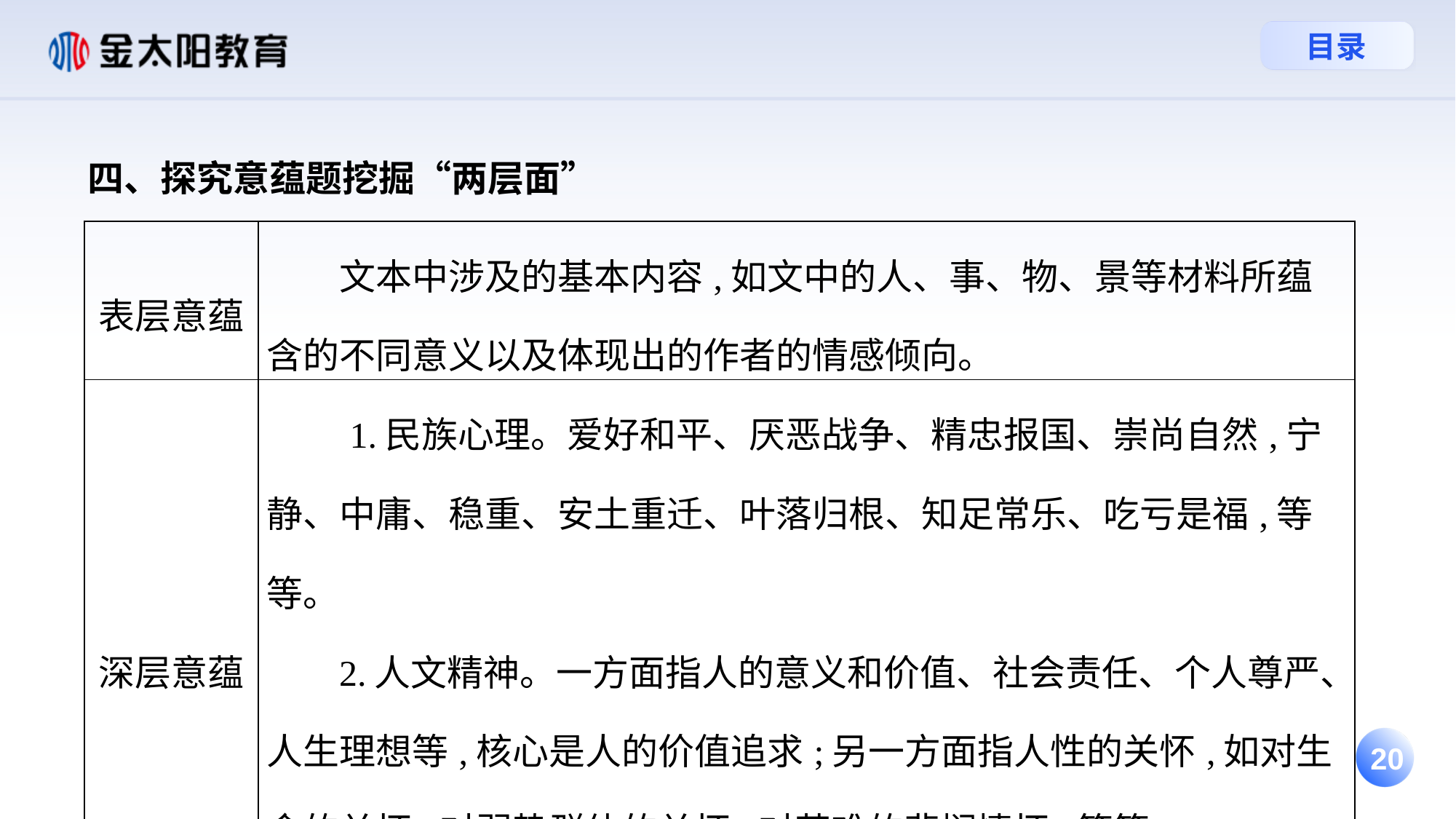

四、探究意蕴题挖掘“两层面”
| 表层意蕴 | 文本中涉及的基本内容,如文中的人、事、物、景等材料所蕴含的不同意义以及体现出的作者的情感倾向。 |
| --- | --- |
| 深层意蕴 | 1.民族心理。爱好和平、厌恶战争、精忠报国、崇尚自然,宁静、中庸、稳重、安土重迁、叶落归根、知足常乐、吃亏是福,等等。 2.人文精神。一方面指人的意义和价值、社会责任、个人尊严、人生理想等,核心是人的价值追求;另一方面指人性的关怀,如对生命的关怀,对弱势群体的关怀,对苦难的悲悯情怀,等等。　 3.学科认知。主要指哲理,美学、文学原理,历史规律,等等。 |